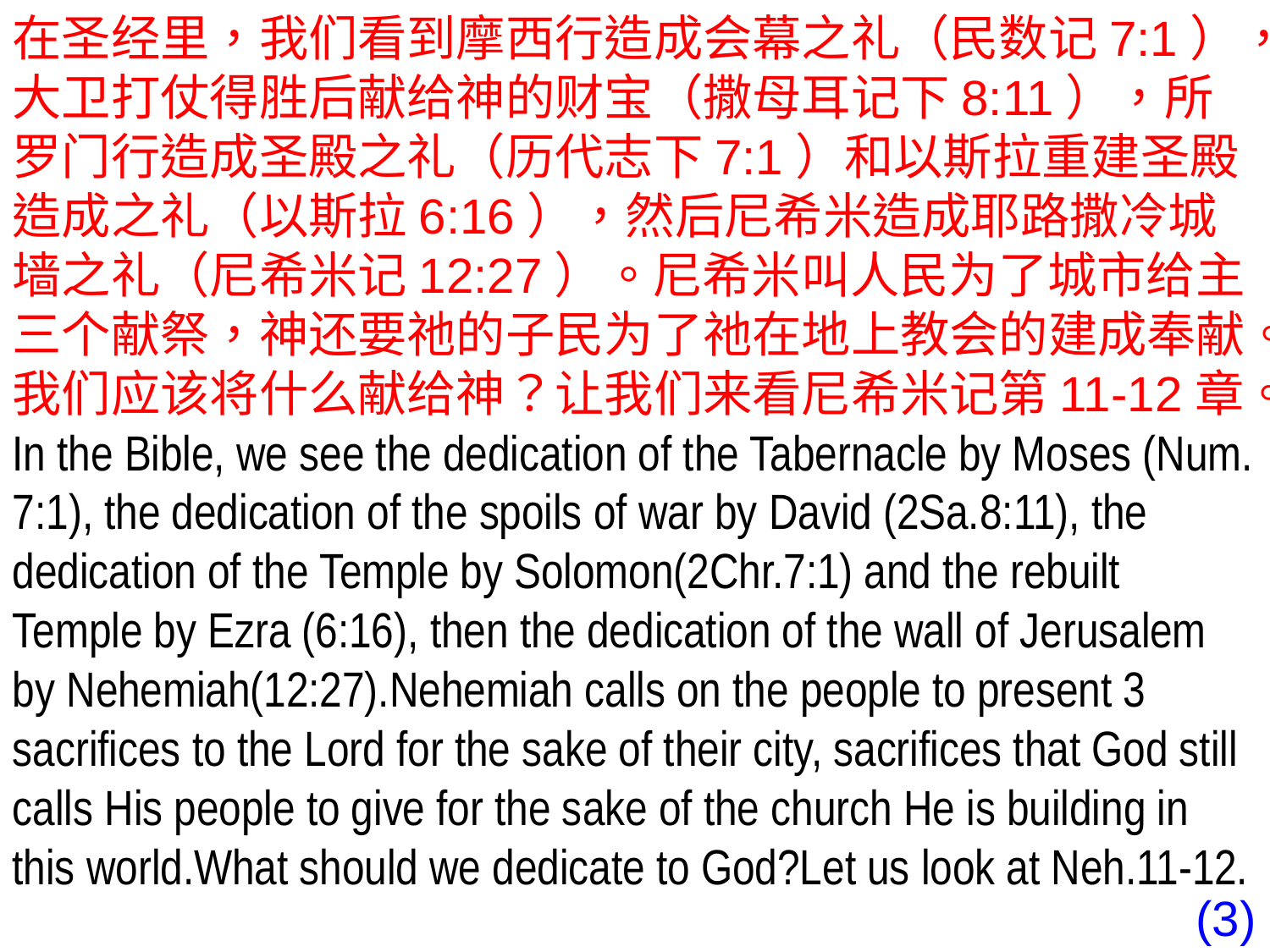

在圣经里，我们看到摩西行造成会幕之礼（民数记7:1），大卫打仗得胜后献给神的财宝（撒母耳记下8:11），所罗门行造成圣殿之礼（历代志下7:1）和以斯拉重建圣殿造成之礼（以斯拉6:16），然后尼希米造成耶路撒冷城墙之礼（尼希米记12:27）。尼希米叫人民为了城市给主三个献祭，神还要祂的子民为了祂在地上教会的建成奉献。我们应该将什么献给神？让我们来看尼希米记第11-12章。
In the Bible, we see the dedication of the Tabernacle by Moses (Num. 7:1), the dedication of the spoils of war by David (2Sa.8:11), the dedication of the Temple by Solomon(2Chr.7:1) and the rebuilt Temple by Ezra (6:16), then the dedication of the wall of Jerusalem by Nehemiah(12:27).Nehemiah calls on the people to present 3 sacrifices to the Lord for the sake of their city, sacrifices that God still calls His people to give for the sake of the church He is building in this world.What should we dedicate to God?Let us look at Neh.11-12.
(3)